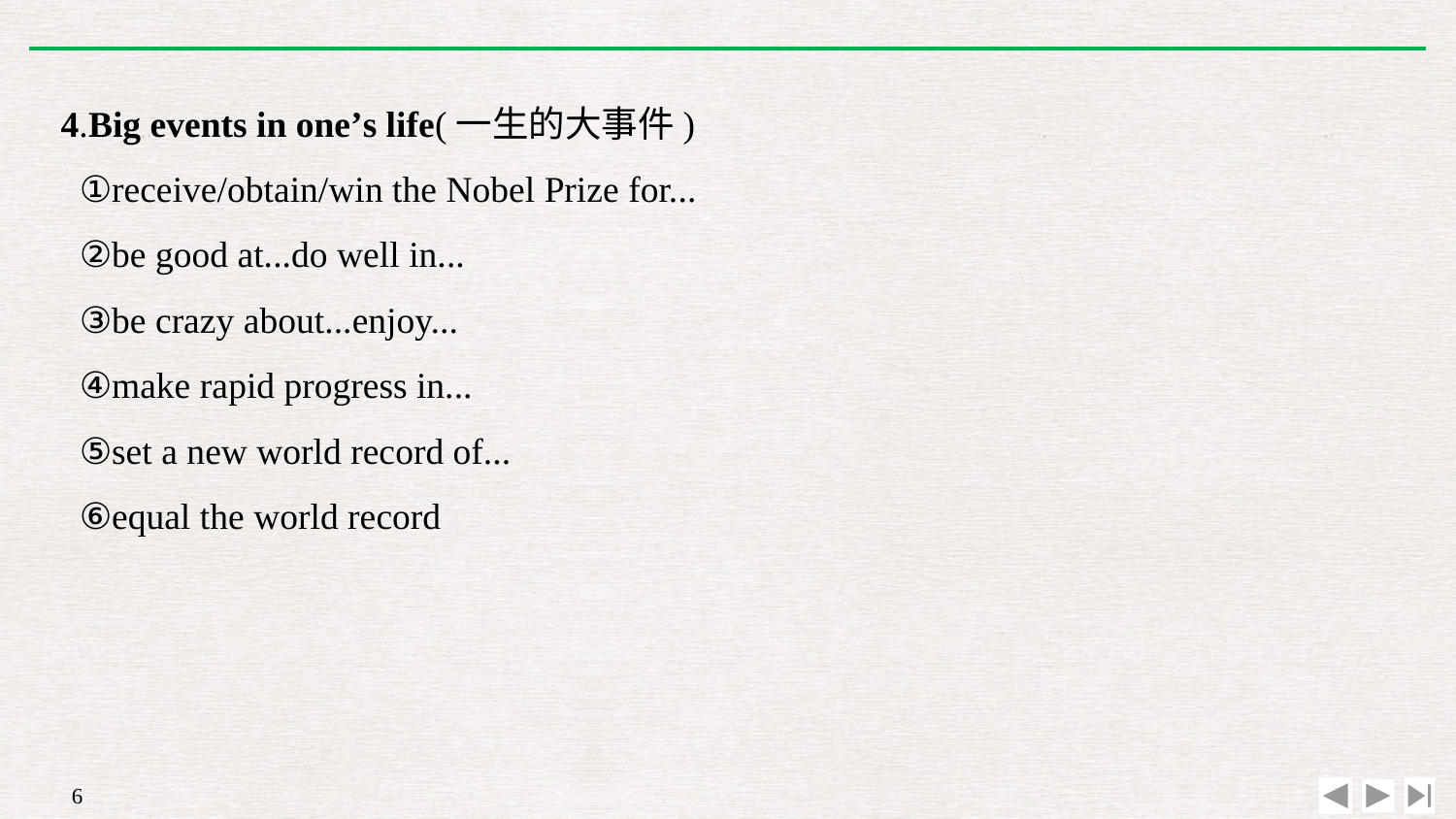

4.Big events in one’s life(一生的大事件)
①receive/obtain/win the Nobel Prize for...
②be good at...do well in...
③be crazy about...enjoy...
④make rapid progress in...
⑤set a new world record of...
⑥equal the world record